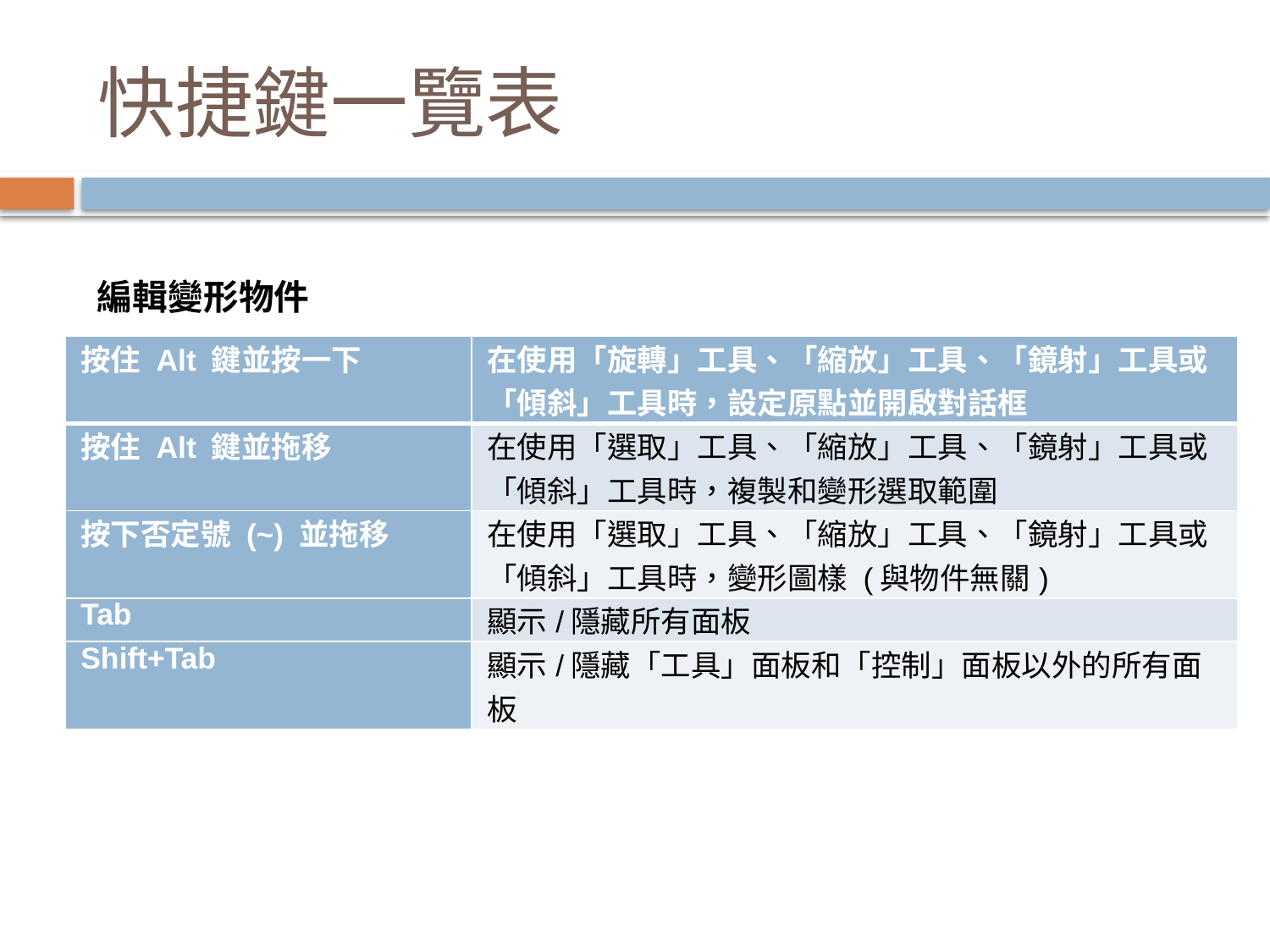

# 快捷鍵一覽表
編輯變形物件

| 按住 Alt 鍵並按一下 | 在使用「旋轉」工具、「縮放」工具、「鏡射」工具或「傾斜」工具時，設定原點並開啟對話框 |
| --- | --- |
| 按住 Alt 鍵並拖移 | 在使用「選取」工具、「縮放」工具、「鏡射」工具或「傾斜」工具時，複製和變形選取範圍 |
| 按下否定號 (~) 並拖移 | 在使用「選取」工具、「縮放」工具、「鏡射」工具或「傾斜」工具時，變形圖樣 (與物件無關) |
| Tab | 顯示/隱藏所有面板 |
| Shift+Tab | 顯示/隱藏「工具」面板和「控制」面板以外的所有面板 |